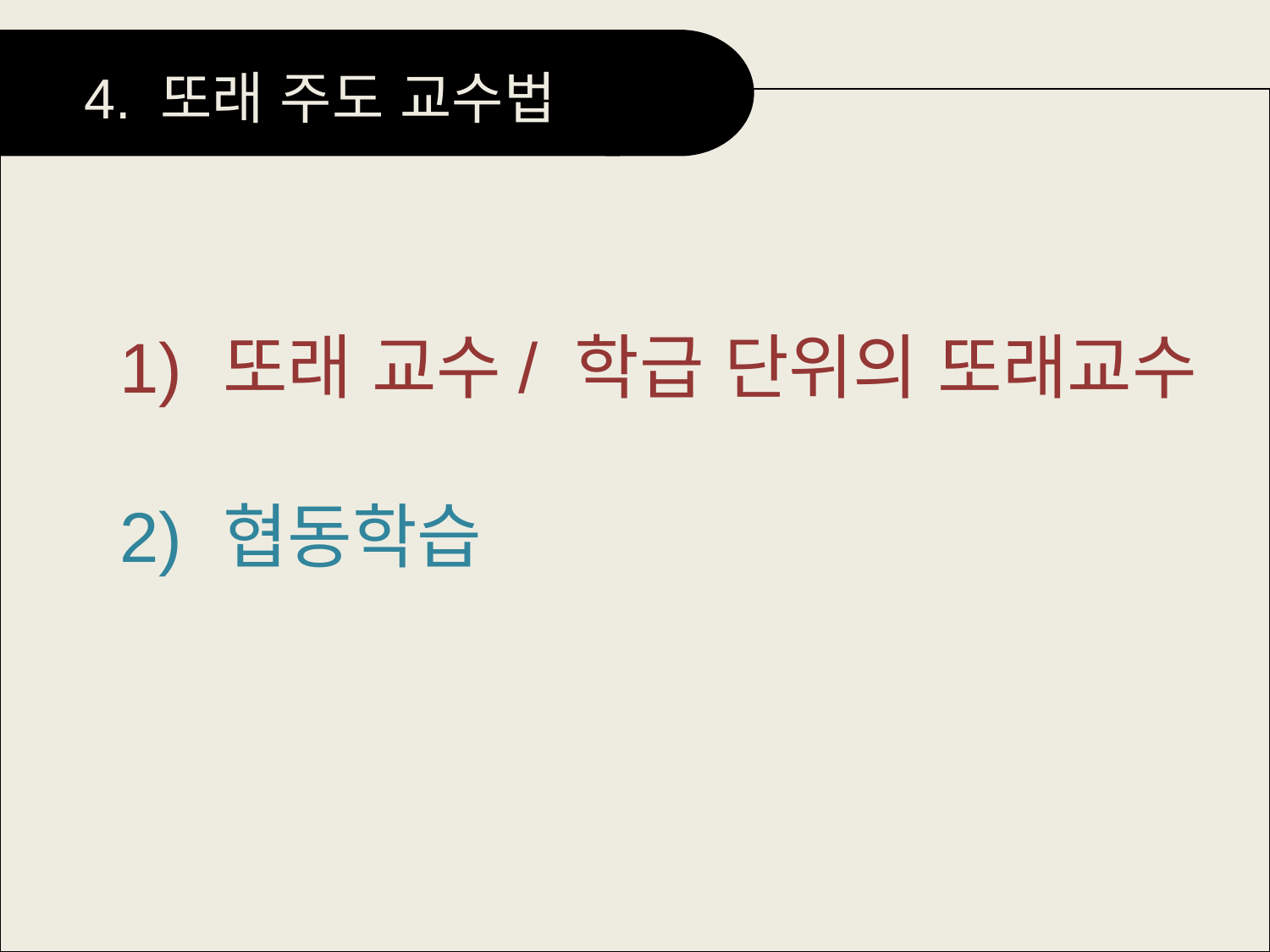

4. 또래 주도 교수법

또래 교수/ 학급 단위의 또래교수

협동학습